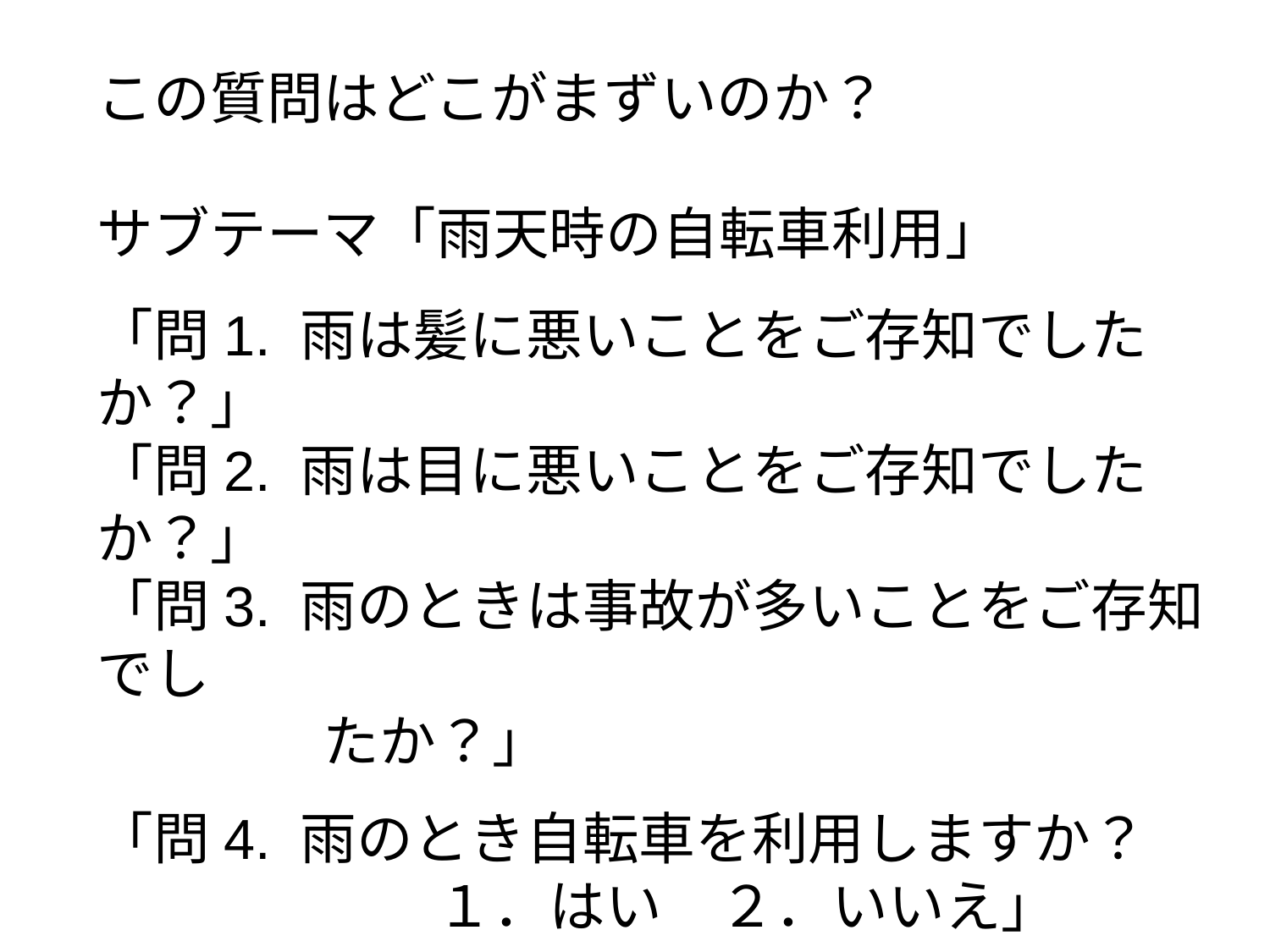

この質問はどこがまずいのか？

サブテーマ「雨天時の自転車利用」

「問1. 雨は髪に悪いことをご存知でしたか？」
「問2. 雨は目に悪いことをご存知でしたか？」
「問3. 雨のときは事故が多いことをご存知でし
　　　　たか？」

「問4. 雨のとき自転車を利用しますか？
　　　　　　１．はい　２．いいえ」

前に置かれた質問によって後の質問の回答に影響が出ることがある（＝誘導）。